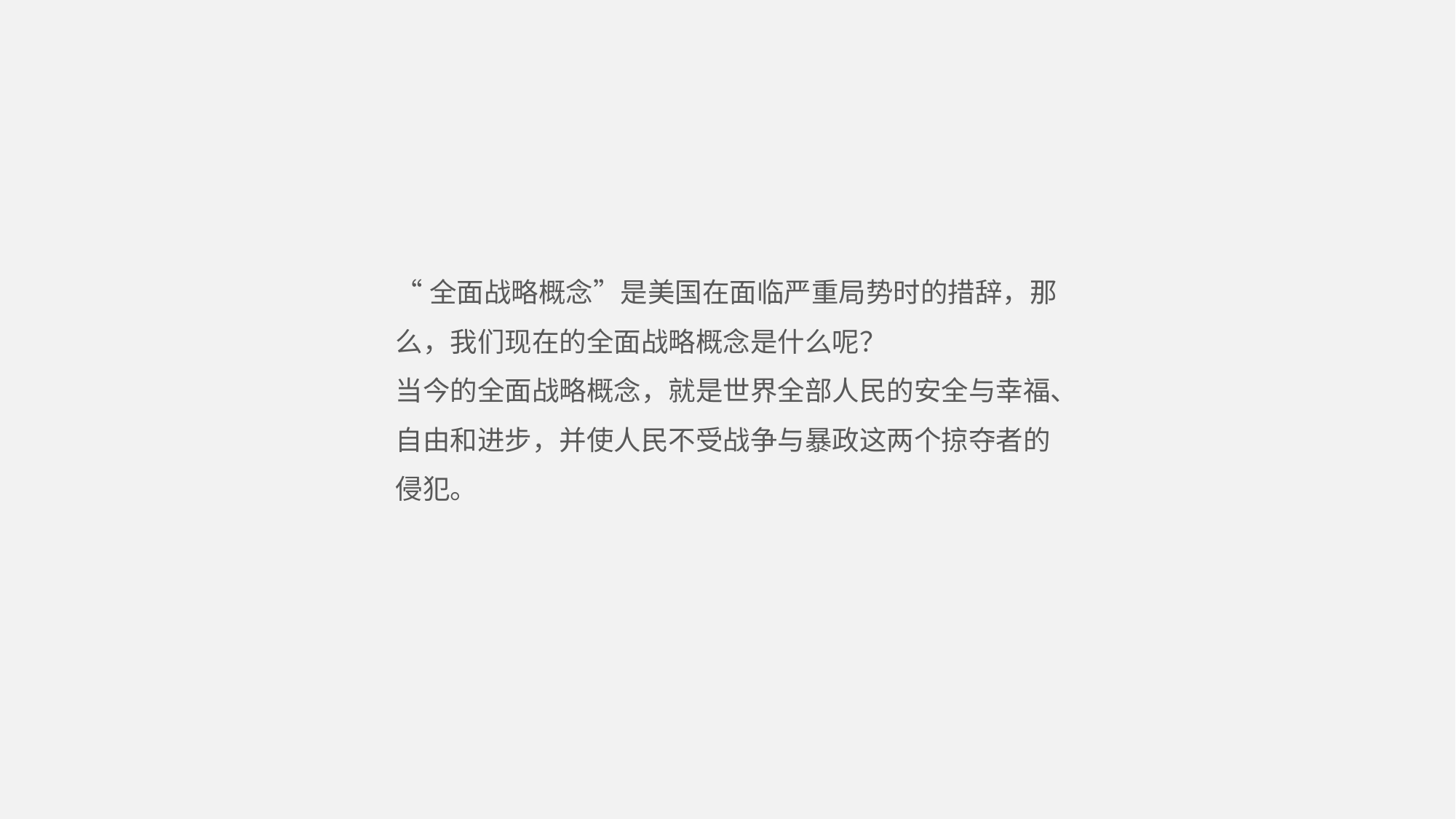

“全面战略概念”是美国在面临严重局势时的措辞，那么，我们现在的全面战略概念是什么呢？
当今的全面战略概念，就是世界全部人民的安全与幸福、自由和进步，并使人民不受战争与暴政这两个掠夺者的侵犯。